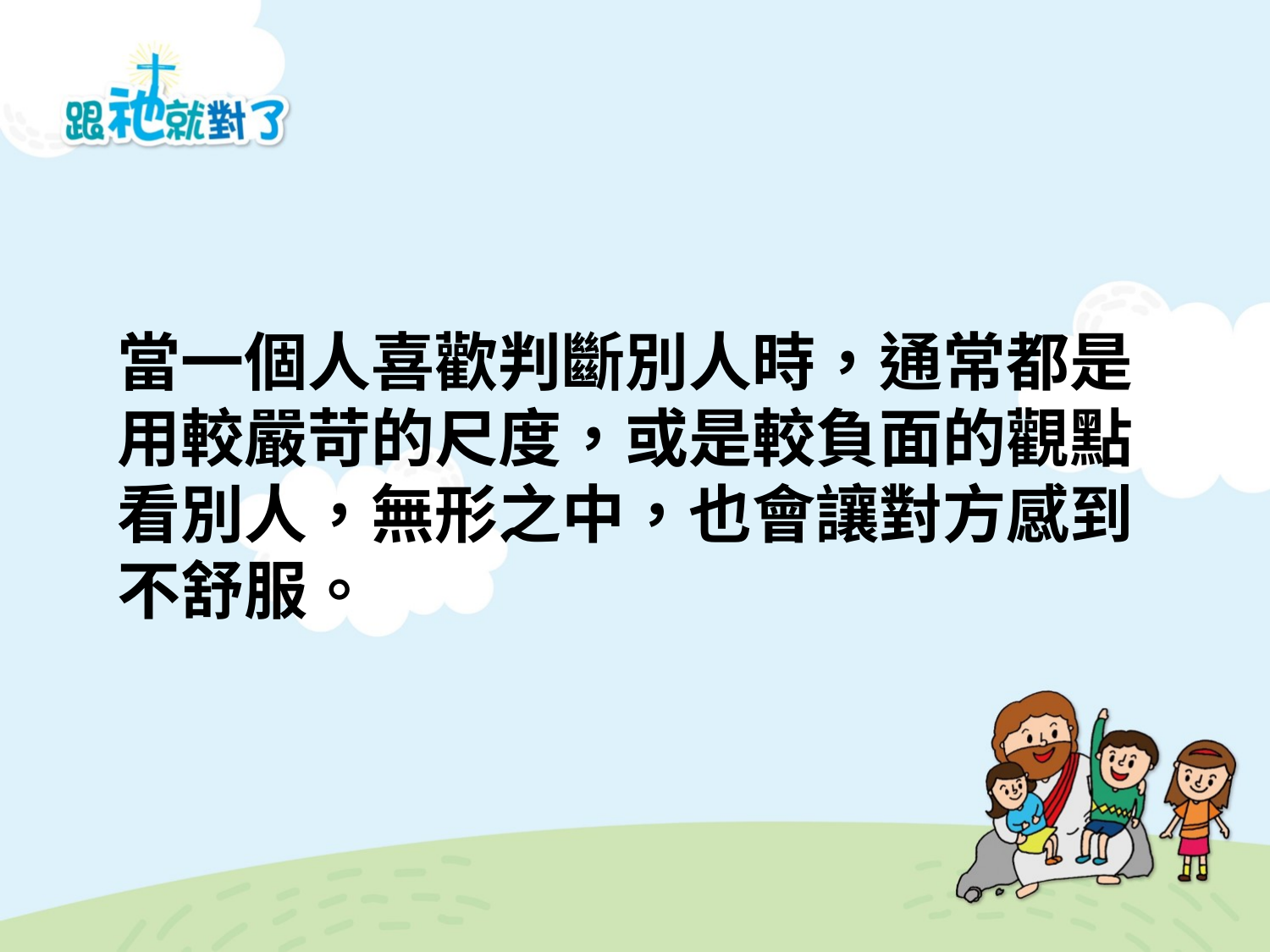

當一個人喜歡判斷別人時，通常都是用較嚴苛的尺度，或是較負面的觀點看別人，無形之中，也會讓對方感到不舒服。